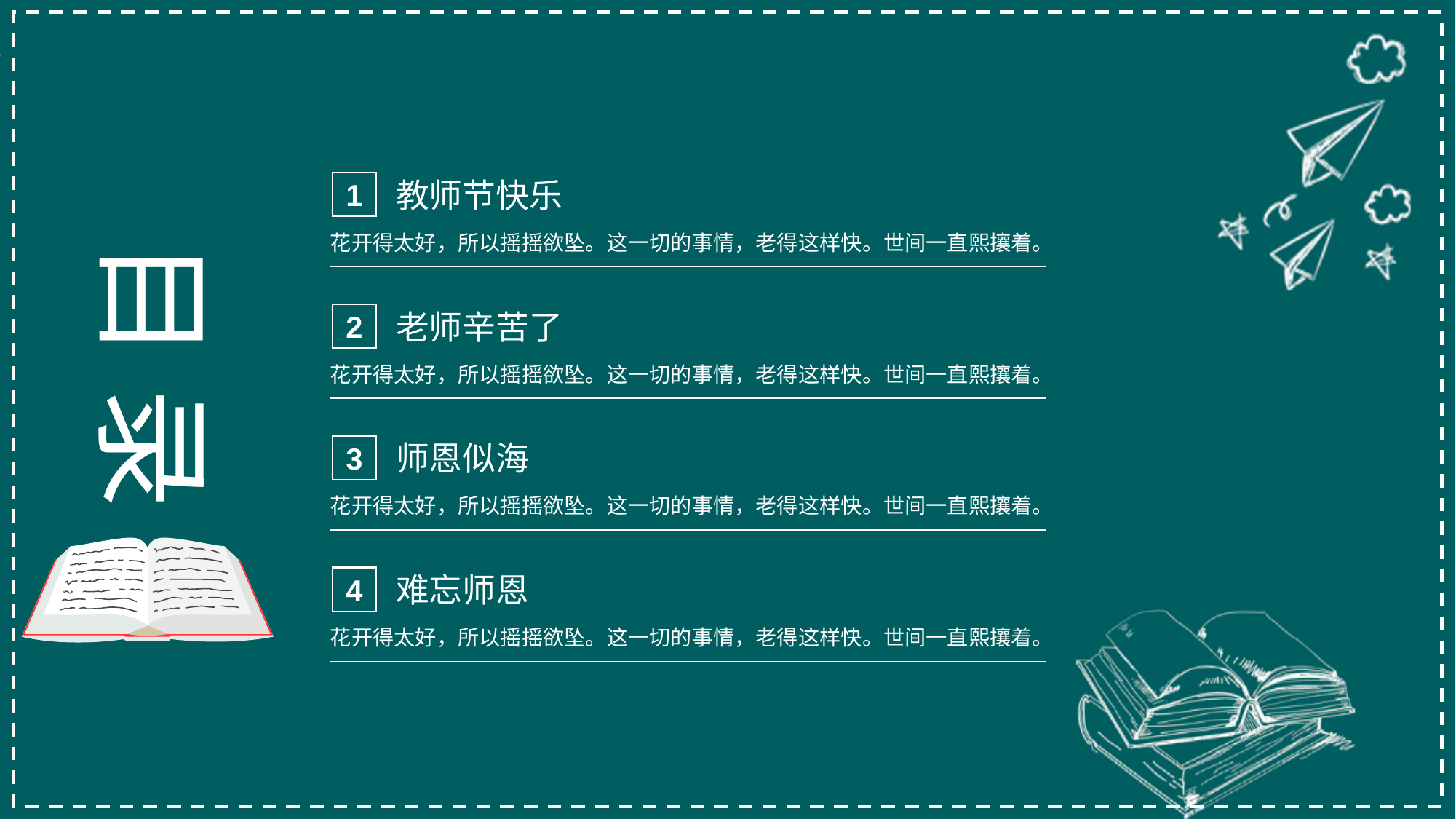

教师节快乐
1
花开得太好，所以摇摇欲坠。这一切的事情，老得这样快。世间一直熙攘着。
目 录
老师辛苦了
2
花开得太好，所以摇摇欲坠。这一切的事情，老得这样快。世间一直熙攘着。
师恩似海
3
花开得太好，所以摇摇欲坠。这一切的事情，老得这样快。世间一直熙攘着。

难忘师恩
4
花开得太好，所以摇摇欲坠。这一切的事情，老得这样快。世间一直熙攘着。